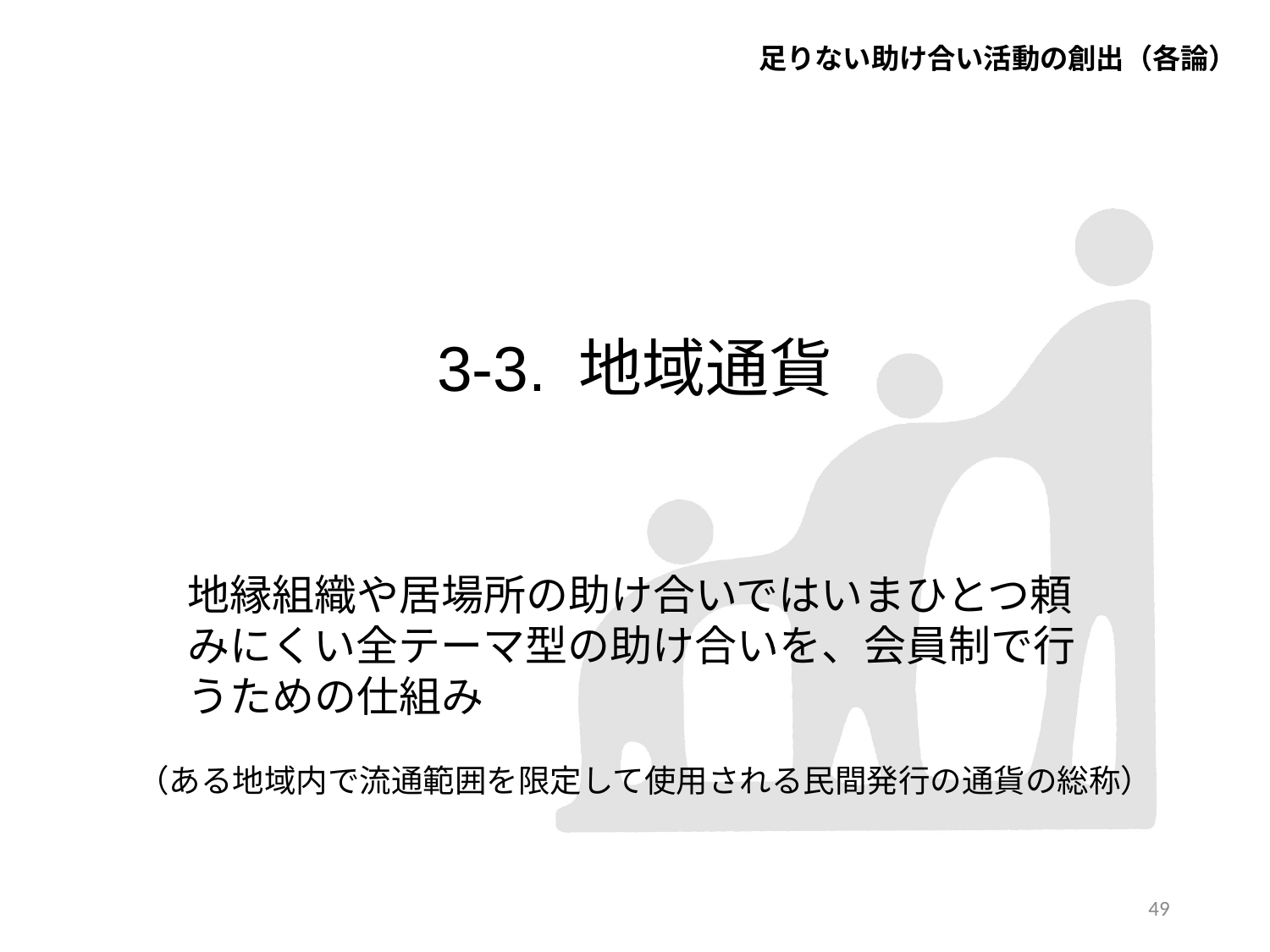

足りない助け合い活動の創出（各論）
# 3-3. 地域通貨
地縁組織や居場所の助け合いではいまひとつ頼みにくい全テーマ型の助け合いを、会員制で行うための仕組み
（ある地域内で流通範囲を限定して使用される民間発行の通貨の総称）

49